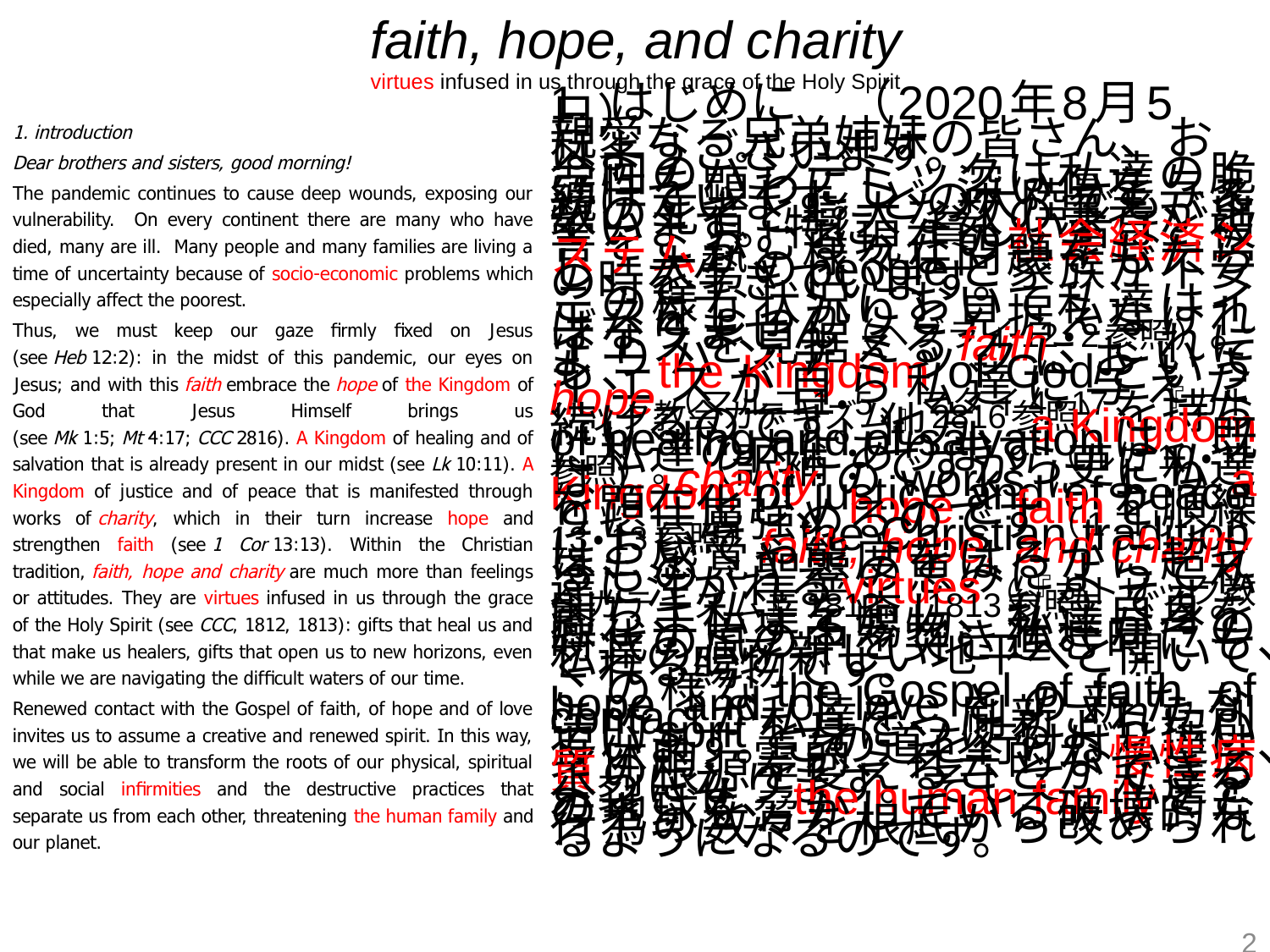

# faith, hope, and charity virtues infused in us through the grace of the Holy Spirit
1. introduction
Dear brothers and sisters, good morning!
The pandemic continues to cause deep wounds, exposing our vulnerability.  On every continent there are many who have died, many are ill.  Many people and many families are living a time of uncertainty because of socio-economic problems which especially affect the poorest.
Thus, we must keep our gaze firmly fixed on Jesus (see Heb 12:2): in the midst of this pandemic, our eyes on Jesus; and with this faith embrace the hope of the Kingdom of God that Jesus Himself brings us (see Mk 1:5; Mt 4:17; CCC 2816). A Kingdom of healing and of salvation that is already present in our midst (see Lk 10:11). A Kingdom of justice and of peace that is manifested through works of charity, which in their turn increase hope and strengthen faith (see 1 Cor 13:13). Within the Christian tradition, faith, hope and charity are much more than feelings or attitudes. They are virtues infused in us through the grace of the Holy Spirit (see CCC, 1812, 1813): gifts that heal us and that make us healers, gifts that open us to new horizons, even while we are navigating the difficult waters of our time.
Renewed contact with the Gospel of faith, of hope and of love invites us to assume a creative and renewed spirit. In this way, we will be able to transform the roots of our physical, spiritual and social infirmities and the destructive practices that separate us from each other, threatening the human family and our planet.

1. はじめに　（2020年8月5日）
親愛なる兄弟姉妹の皆さん、おはようございます。
今回のパンデミックは私達の脆弱性を顕わにし、深い傷を与え続けています。どの大陸でも、多数の死者と膨大な数の患者が出ています。特に、貧しい者ほど被害をこうむる現在の社会経済システムが、様々な問題をもたらし、大勢のpeopleと家族が不安の時を生きています。
この様な状況において私達はイエスをしっかりと見据えなければなりません（ヘブライ12・2参照）。イエスを見据えるfaith、これによりパンデミックにおいても、the Kingdom of Godというイエスが自ら私達に与えたhope（マルコ1・5、マタイ4・17、『カトリック教会カテキズム』2816参照）を持ち続けるのです。他方、a Kingdom of healing and of salvationは、既に私達の内にあります（ルカ10・11参照）。（訳補：ですから更に私達は）charityのworksによりa Kingdom of justice and of peaceを顕在化し、hopeとfaithを順繰りに一層強めるのです（1コリント13・13参照）。the Christian traditionにおいてfaith, hope, and charityは、感覚や態度をはるかに超えるもの、聖霊の恵みによって私達に注がれるvirtues（『カトリック教会カテキズム』1812、1813参照）です。則ち、私達を癒し、私達自身を癒し手にする賜物。私達が今の時代の嵐の中を突き進む時にも、私達の心を新しい地平へと開いてくれる賜物です。
この様なthe Gospel of faith, of hope and of loveとの新たなcontactが私達を、刷新された創造的spritを身につけるよう招いています。この道を行けば私達は、身体的、霊的、社会的な慢性病質の根源を変えることができるようになります。そして、私達を分裂させ、the human familyとこの地球を脅かしている破壊的な行為の数々を根底から改められるようになるのです。

2